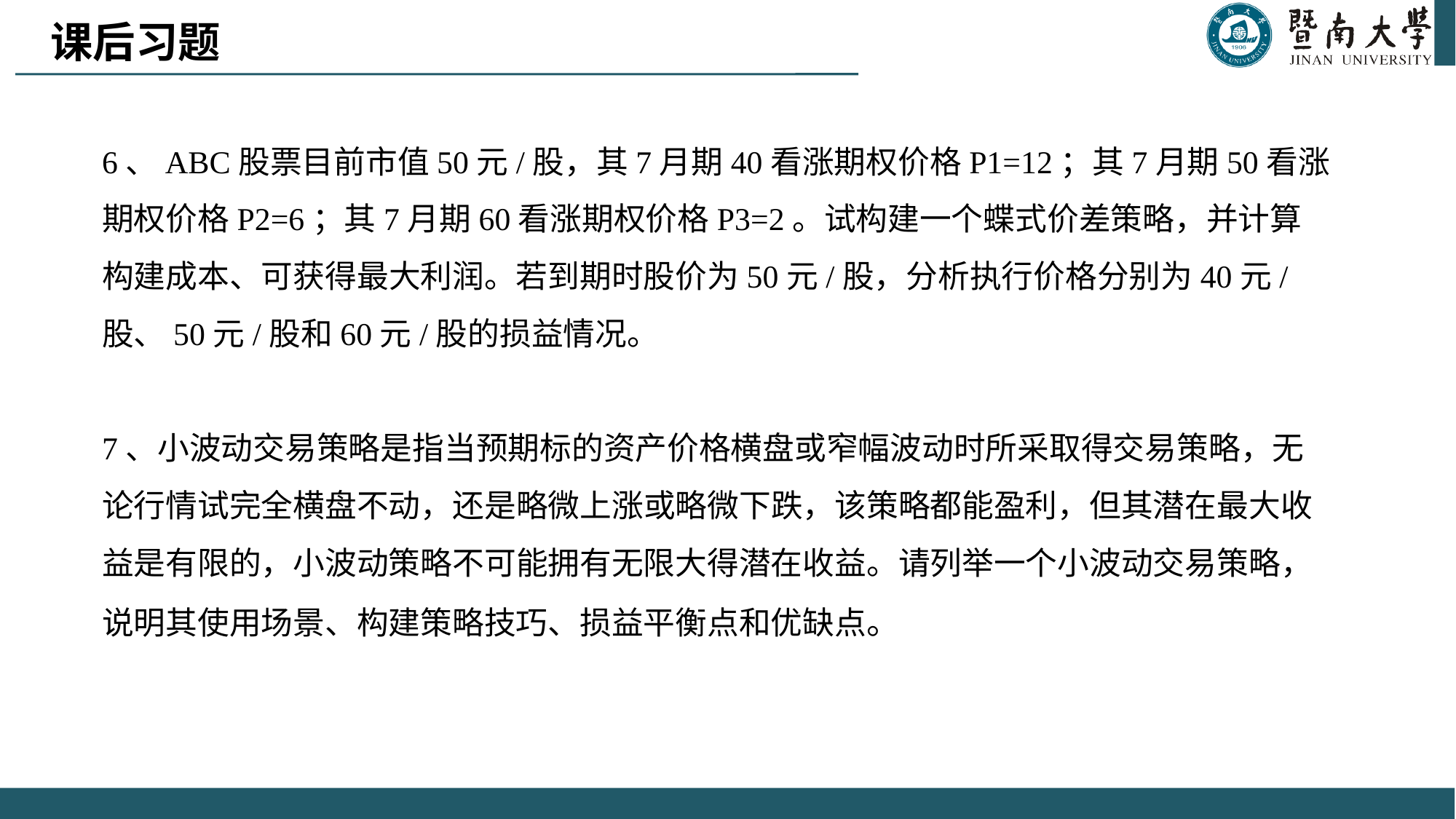

课后习题

6、ABC股票目前市值50元/股，其7月期40看涨期权价格P1=12；其7月期50看涨期权价格P2=6；其7月期60看涨期权价格P3=2。试构建一个蝶式价差策略，并计算构建成本、可获得最大利润。若到期时股价为50元/股，分析执行价格分别为40元/股、50元/股和60元/股的损益情况。

7、小波动交易策略是指当预期标的资产价格横盘或窄幅波动时所采取得交易策略，无论行情试完全横盘不动，还是略微上涨或略微下跌，该策略都能盈利，但其潜在最大收益是有限的，小波动策略不可能拥有无限大得潜在收益。请列举一个小波动交易策略，说明其使用场景、构建策略技巧、损益平衡点和优缺点。